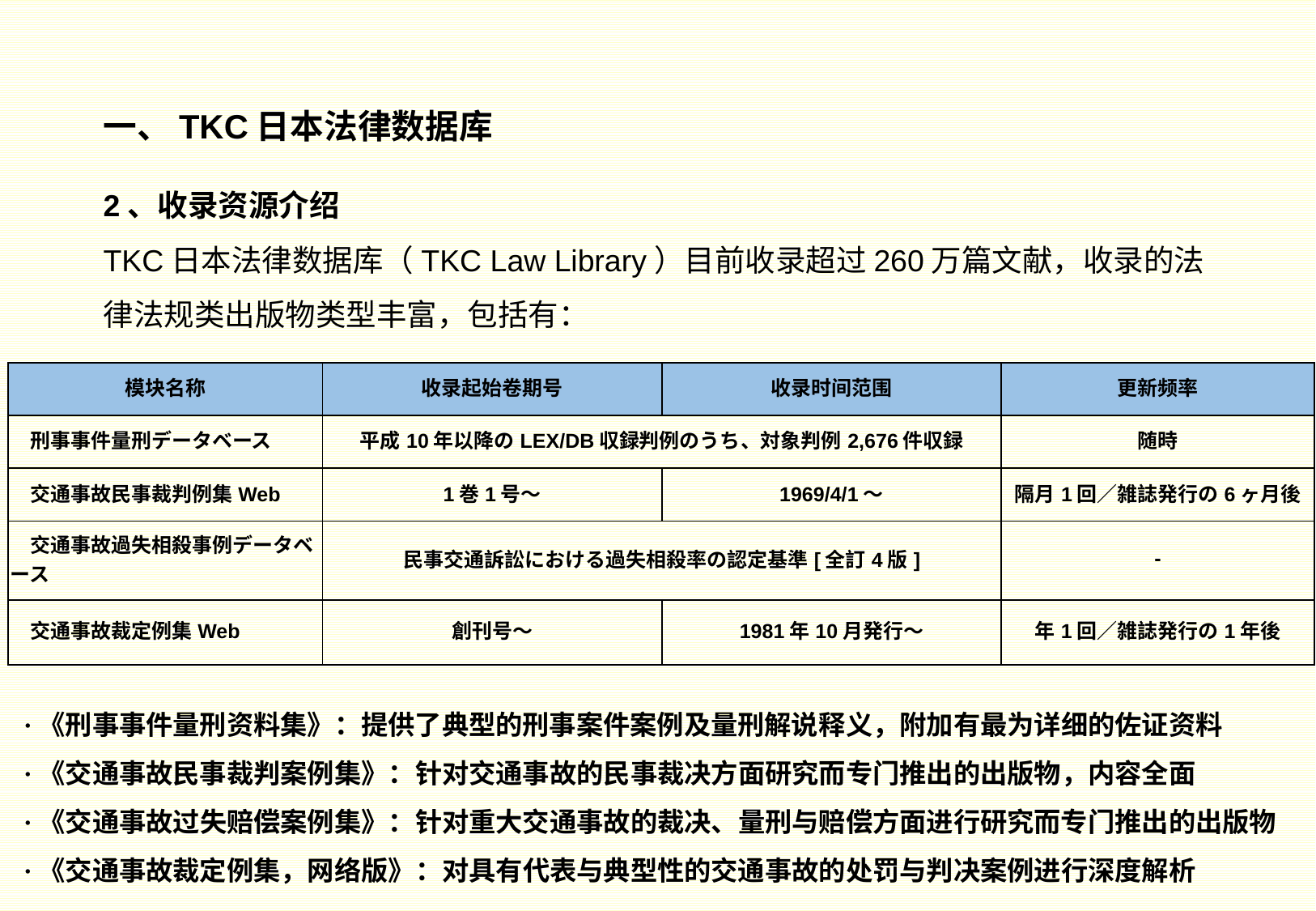

一、TKC日本法律数据库

2、收录资源介绍
TKC日本法律数据库（TKC Law Library）目前收录超过260万篇文献，收录的法律法规类出版物类型丰富，包括有：

| 模块名称 | 收录起始卷期号 | 收录时间范围 | 更新频率 |
| --- | --- | --- | --- |
| 刑事事件量刑データベース | 平成10年以降のLEX/DB収録判例のうち、対象判例2,676件収録 |  | 随時 |
| 交通事故民事裁判例集Web | 1巻1号～ | 1969/4/1～ | 隔月1回／雑誌発行の6ヶ月後 |
| 交通事故過失相殺事例データベース | 民事交通訴訟における過失相殺率の認定基準[全訂4版] |  | - |
| 交通事故裁定例集Web | 創刊号～ | 1981年10月発行～ | 年1回／雑誌発行の1年後 |
·《刑事事件量刑资料集》：提供了典型的刑事案件案例及量刑解说释义，附加有最为详细的佐证资料
·《交通事故民事裁判案例集》：针对交通事故的民事裁决方面研究而专门推出的出版物，内容全面
·《交通事故过失赔偿案例集》：针对重大交通事故的裁决、量刑与赔偿方面进行研究而专门推出的出版物
·《交通事故裁定例集，网络版》：对具有代表与典型性的交通事故的处罚与判决案例进行深度解析